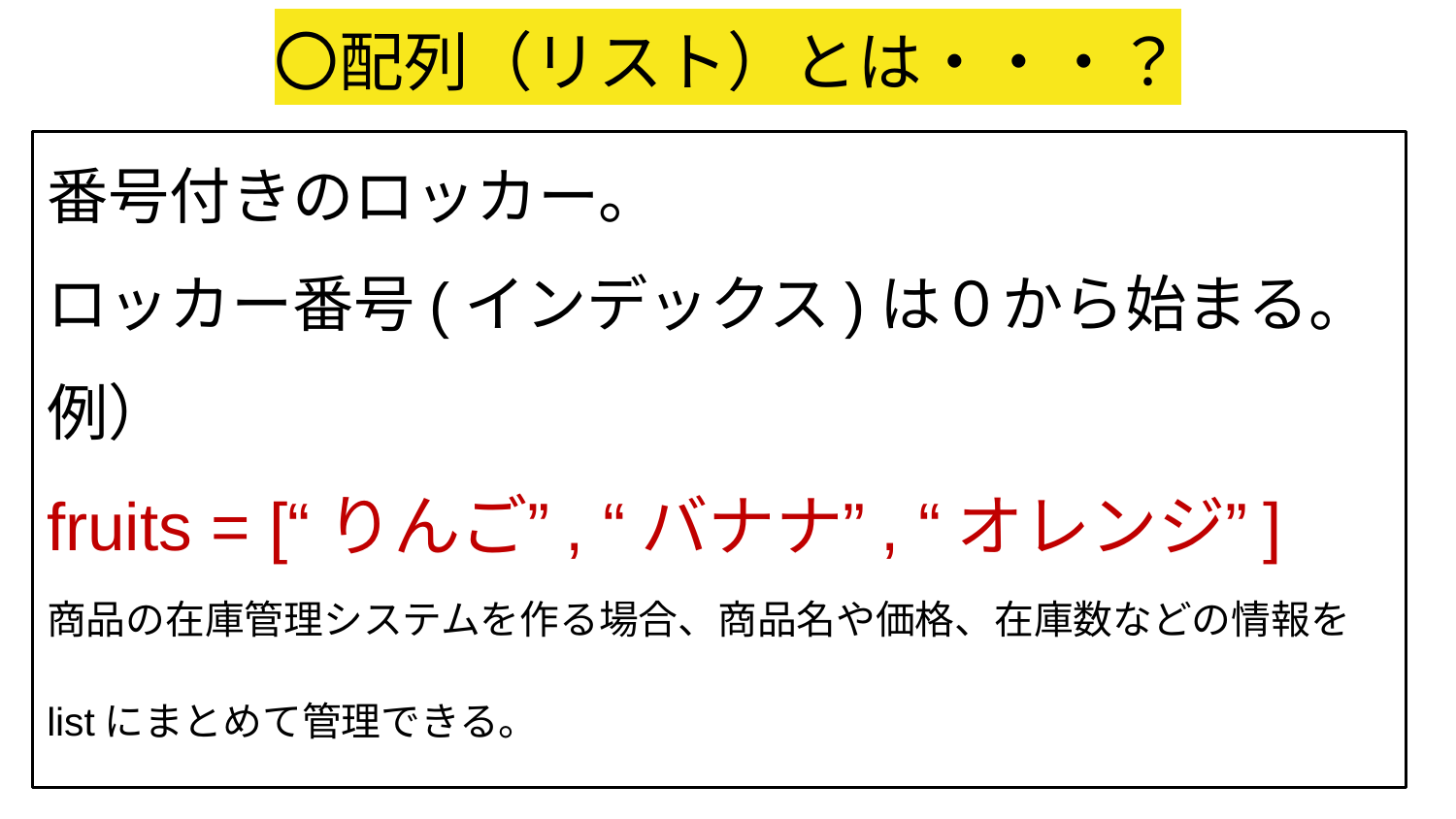

# 〇配列（リスト）とは・・・？
番号付きのロッカー。
ロッカー番号(インデックス)は０から始まる。
例）
fruits = [“りんご”, “バナナ”, “オレンジ”]
商品の在庫管理システムを作る場合、商品名や価格、在庫数などの情報を
listにまとめて管理できる。